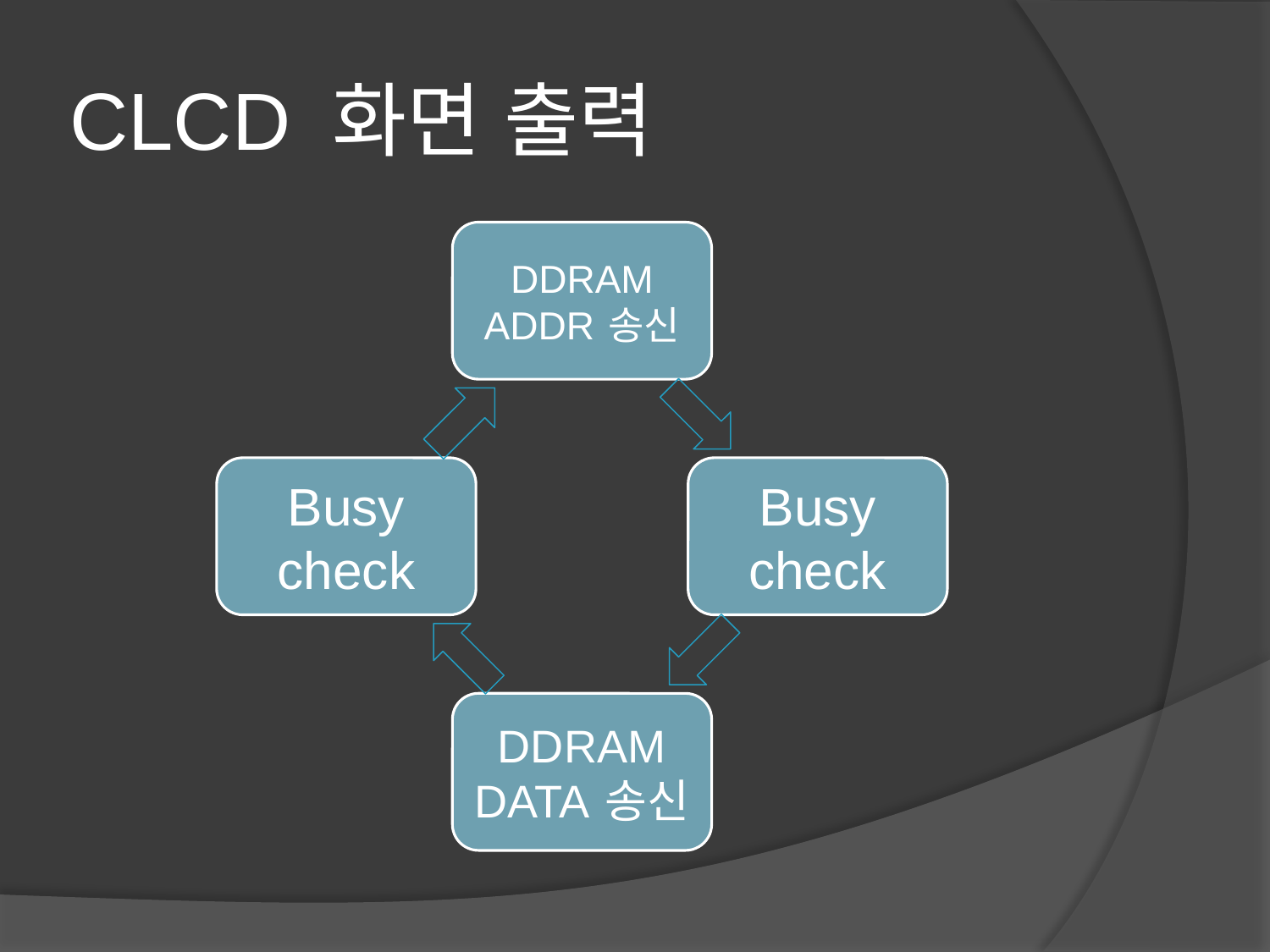

# CLCD 화면 출력
DDRAM ADDR 송신
Busy check
DDRAM DATA 송신
Busy check